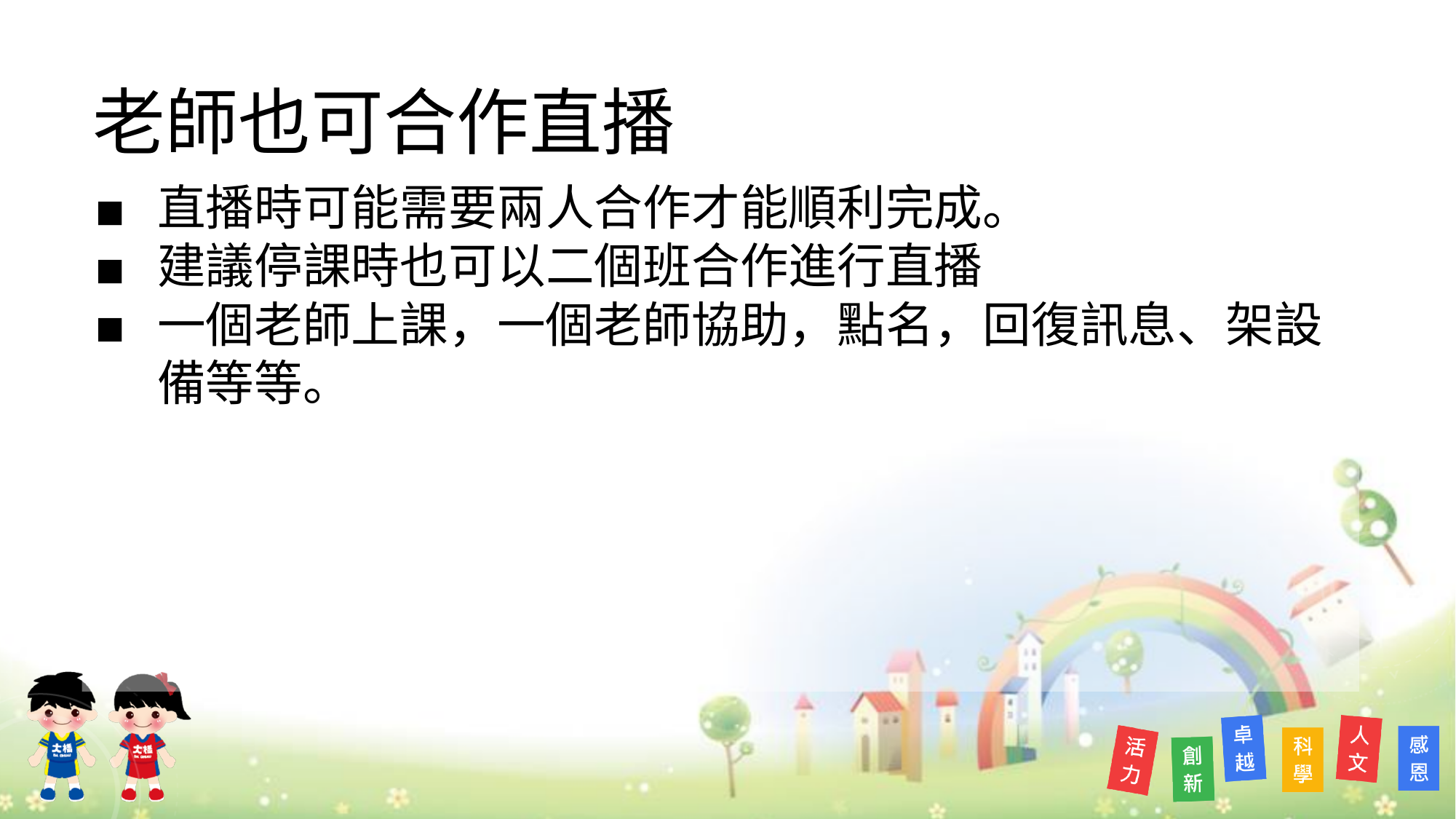

# 老師也可合作直播
直播時可能需要兩人合作才能順利完成。
建議停課時也可以二個班合作進行直播
一個老師上課，一個老師協助，點名，回復訊息、架設備等等。